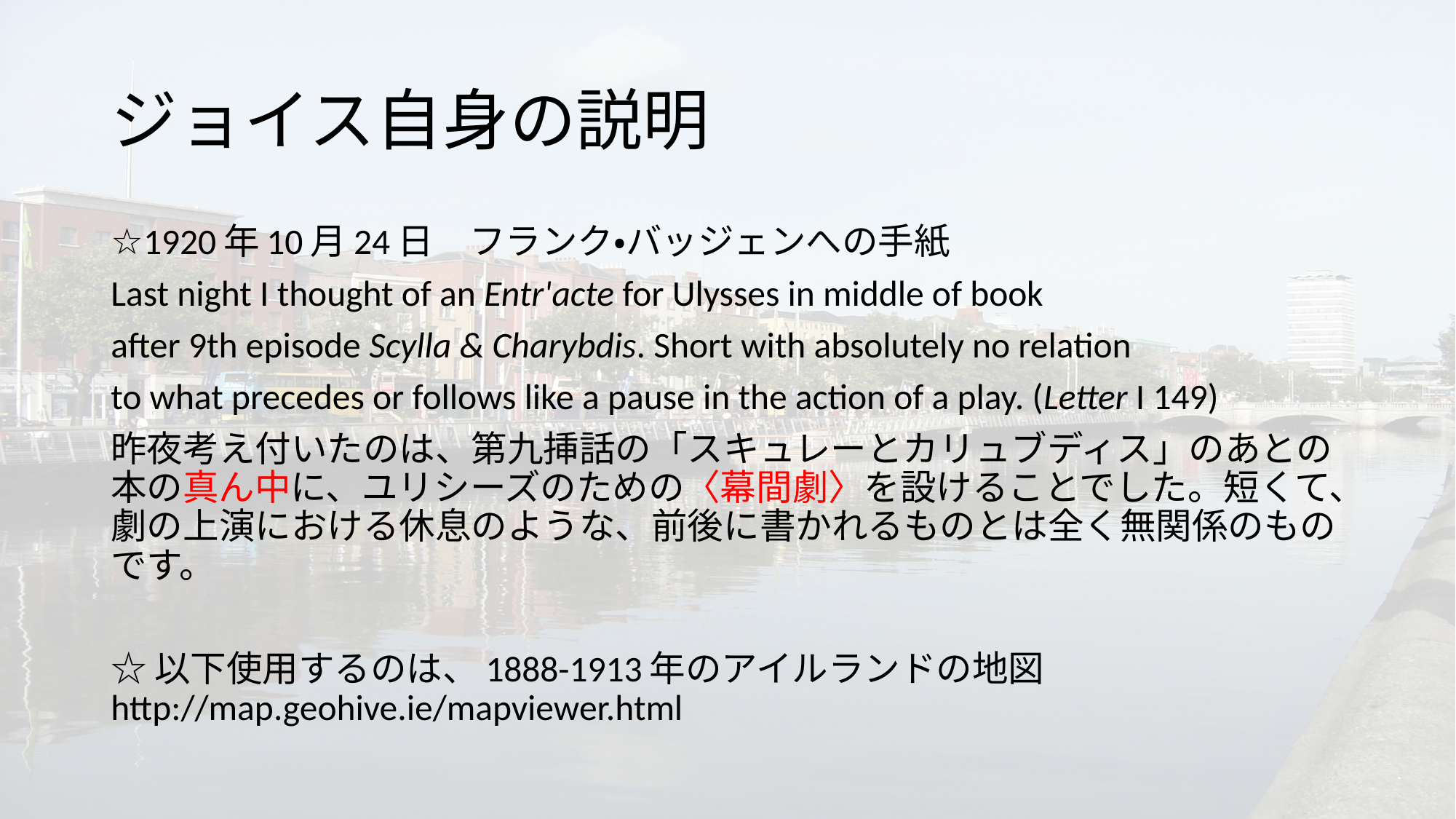

# ジョイス自身の説明
☆1920年10月24日　フランク・バッジェンへの手紙
Last night I thought of an Entr'acte for Ulysses in middle of book
after 9th episode Scylla & Charybdis. Short with absolutely no relation
to what precedes or follows like a pause in the action of a play. (Letter I 149)
昨夜考え付いたのは、第九挿話の「スキュレーとカリュブディス」のあとの本の真ん中に、ユリシーズのための〈幕間劇〉を設けることでした。短くて、劇の上演における休息のような、前後に書かれるものとは全く無関係のものです。

☆以下使用するのは、1888-1913年のアイルランドの地図　　http://map.geohive.ie/mapviewer.html